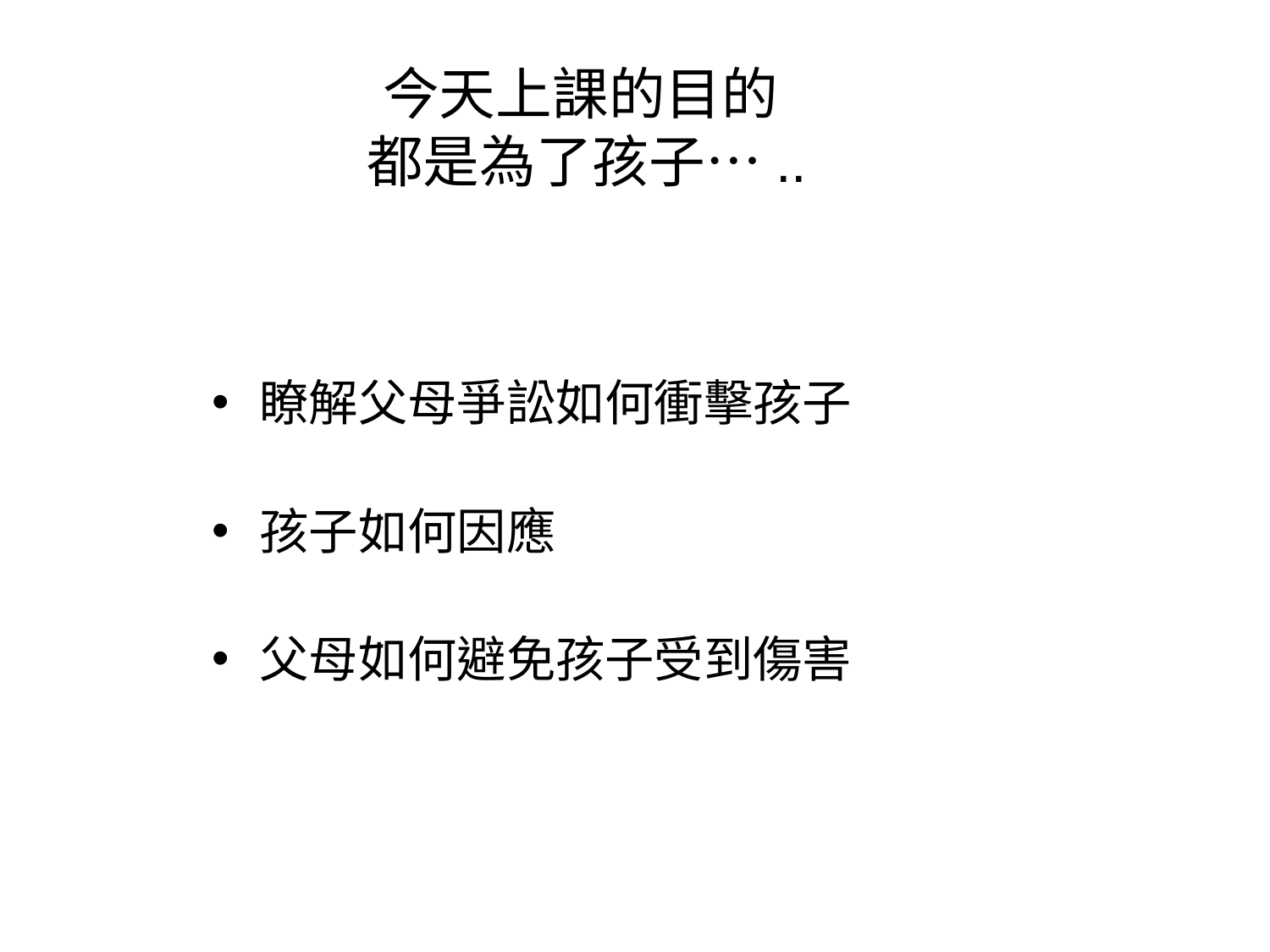

# 今天上課的目的 都是為了孩子…..
瞭解父母爭訟如何衝擊孩子
孩子如何因應
父母如何避免孩子受到傷害